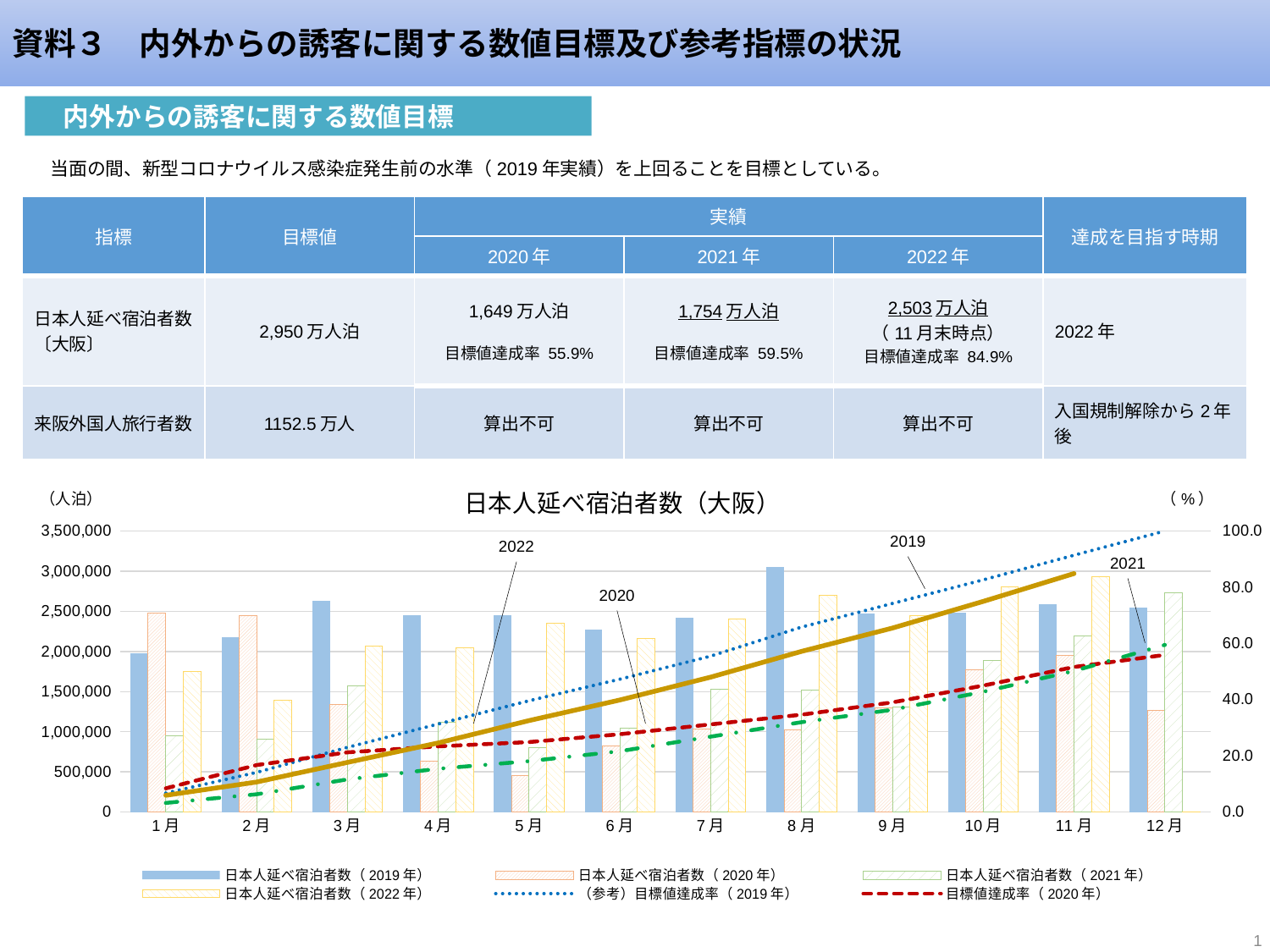

資料３　内外からの誘客に関する数値目標及び参考指標の状況
　内外からの誘客に関する数値目標
　当面の間、新型コロナウイルス感染症発生前の水準（2019年実績）を上回ることを目標としている。
| 指標 | 目標値 | 実績 |  |  | 達成を目指す時期 |
| --- | --- | --- | --- | --- | --- |
|  |  | 2020年 | 2021年 | 2022年 |  |
| 日本人延べ宿泊者数〔大阪〕 | 2,950万人泊 | 1,649万人泊 目標値達成率 55.9% | 1,754万人泊 目標値達成率 59.5% | 2,503万人泊 （11月末時点） 目標値達成率 84.9% | 2022年 |
| 来阪外国人旅行者数 | 1152.5万人 | 算出不可 | 算出不可 | 算出不可 | 入国規制解除から2年後 |

[unsupported chart]

2019
2022
2021
2020
1